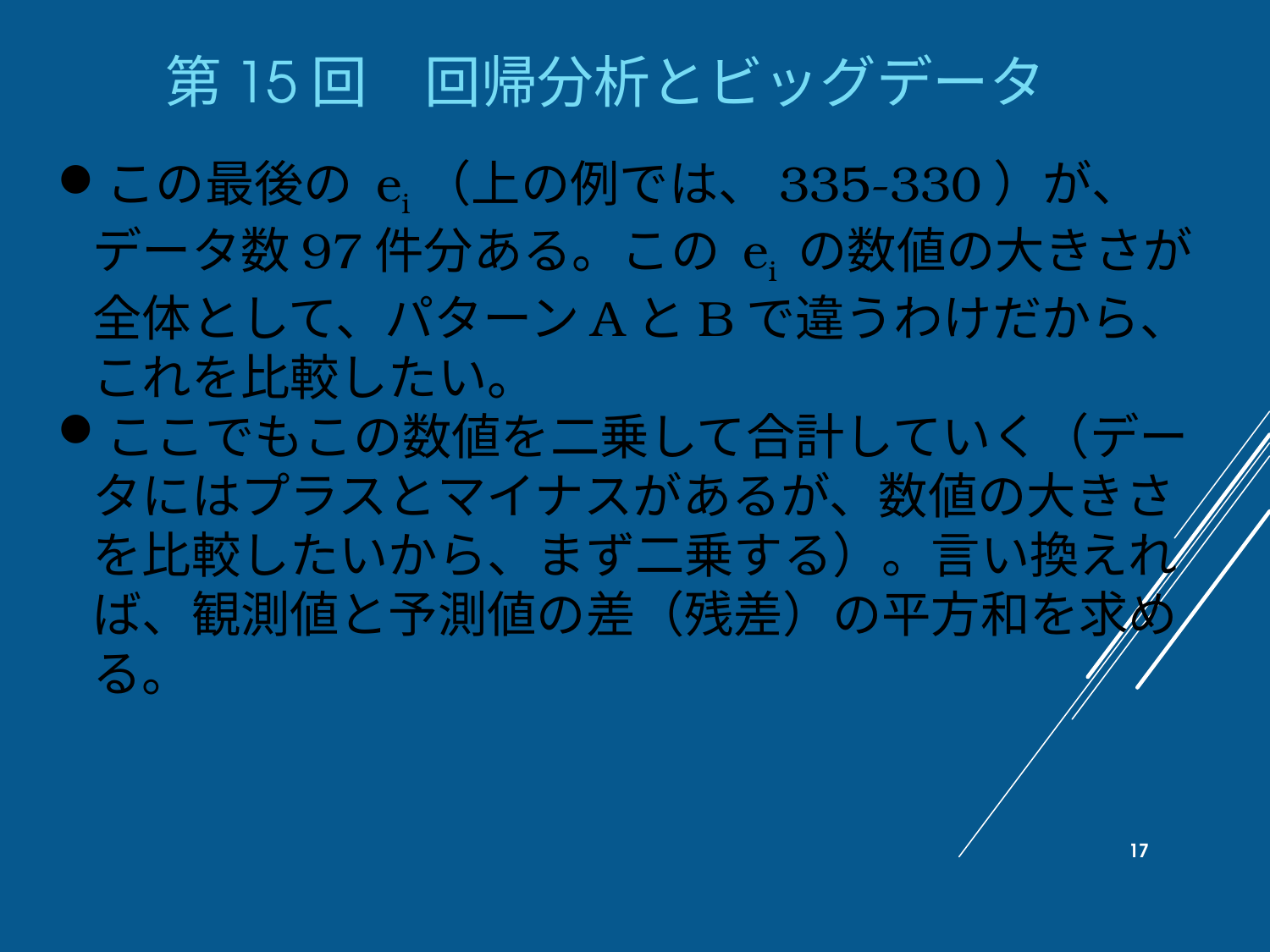

第15回　回帰分析とビッグデータ
この最後の ei（上の例では、335-330）が、データ数97件分ある。この ei の数値の大きさが全体として、パターンAとBで違うわけだから、これを比較したい。
ここでもこの数値を二乗して合計していく（データにはプラスとマイナスがあるが、数値の大きさを比較したいから、まず二乗する）。言い換えれば、観測値と予測値の差（残差）の平方和を求める。

17